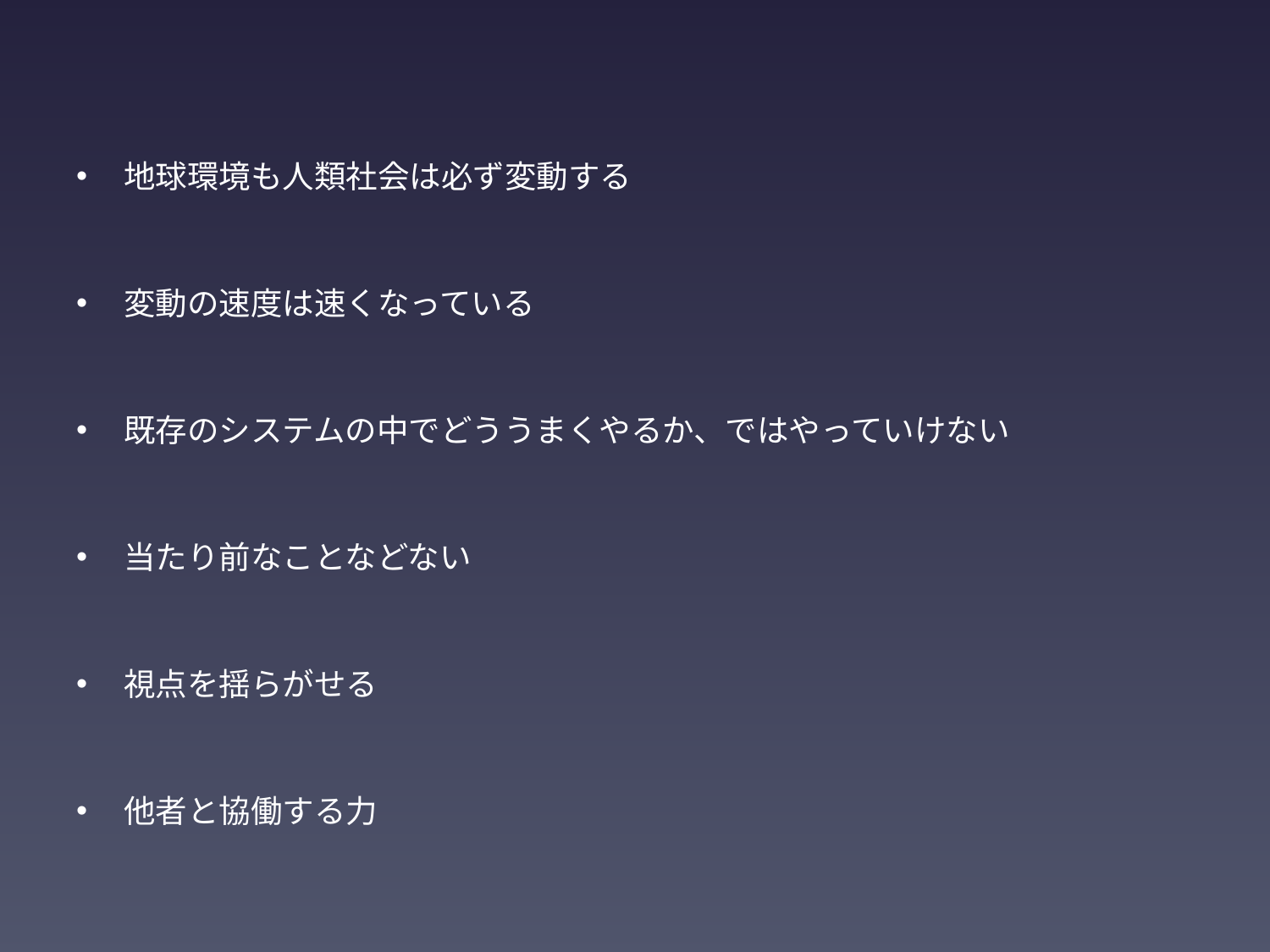

地球環境も人類社会は必ず変動する

変動の速度は速くなっている

既存のシステムの中でどううまくやるか、ではやっていけない

当たり前なことなどない

視点を揺らがせる

他者と協働する力